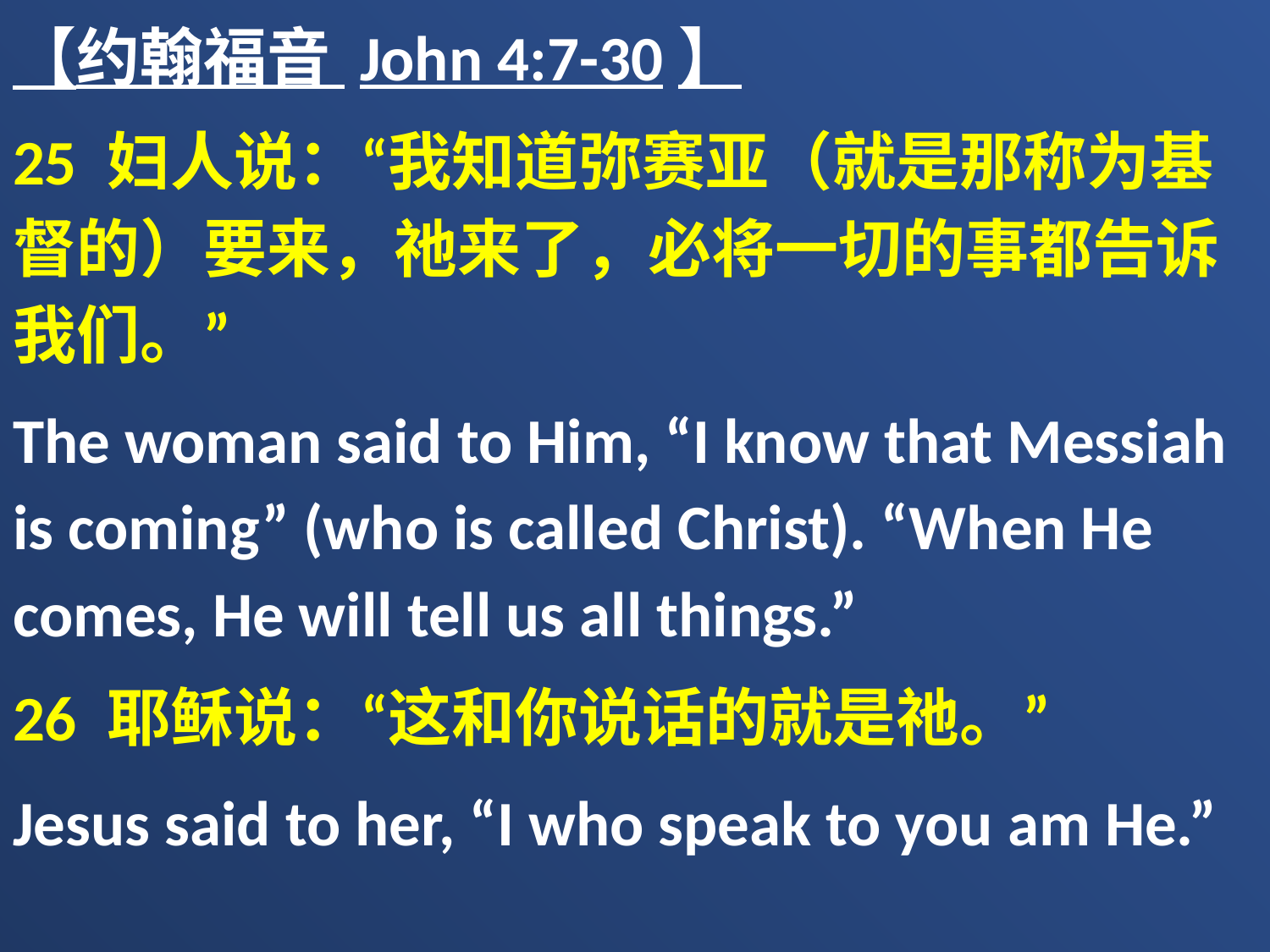

【约翰福音 John 4:7-30】
25 妇人说：“我知道弥赛亚（就是那称为基督的）要来，祂来了，必将一切的事都告诉我们。”
The woman said to Him, “I know that Messiah is coming” (who is called Christ). “When He comes, He will tell us all things.”
26 耶稣说：“这和你说话的就是祂。”
Jesus said to her, “I who speak to you am He.”